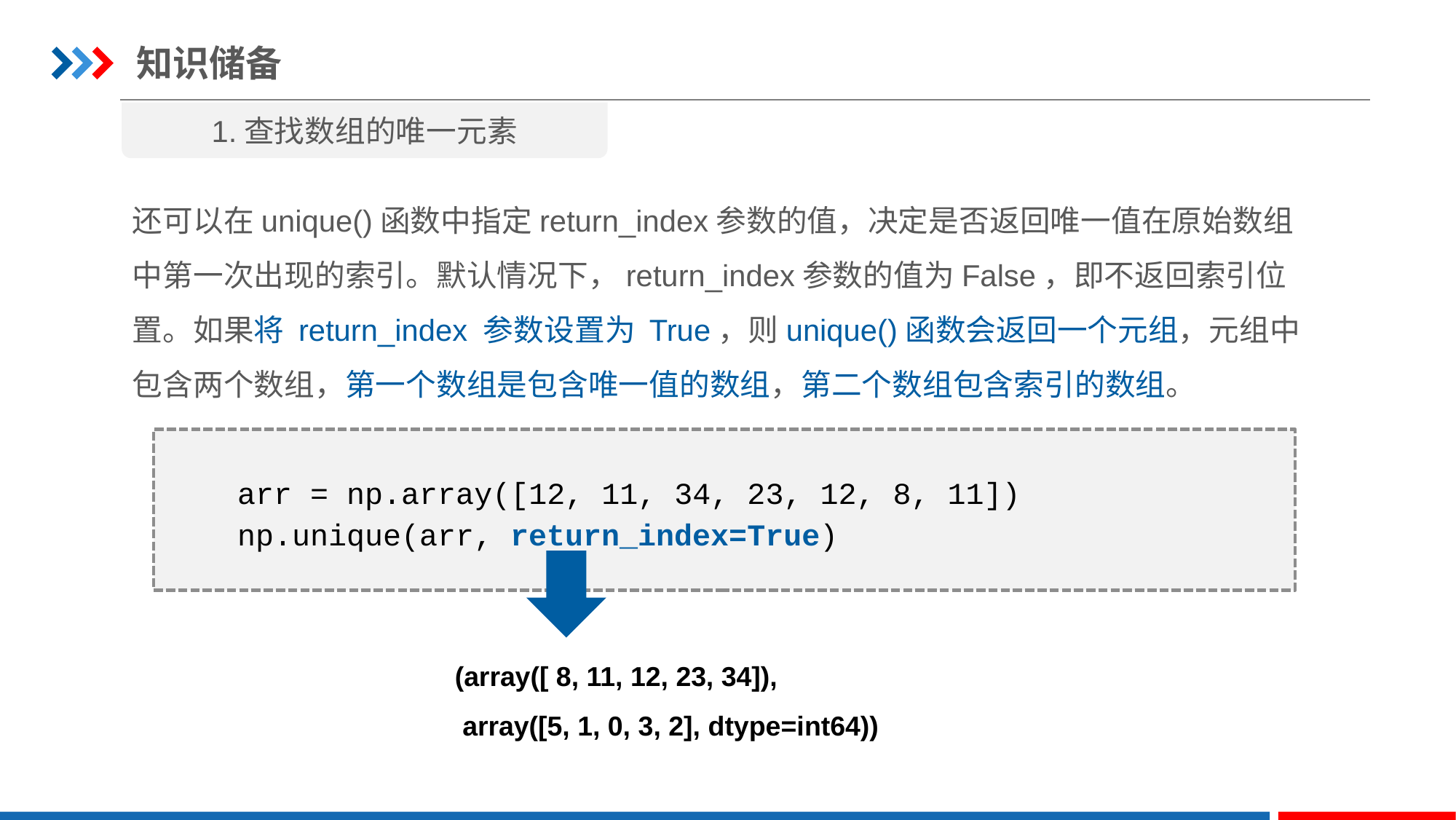

知识储备

1.查找数组的唯一元素
还可以在unique()函数中指定return_index参数的值，决定是否返回唯一值在原始数组中第一次出现的索引。默认情况下，return_index参数的值为False，即不返回索引位置。如果将 return_index 参数设置为 True，则unique()函数会返回一个元组，元组中包含两个数组，第一个数组是包含唯一值的数组，第二个数组包含索引的数组。

arr = np.array([12, 11, 34, 23, 12, 8, 11])
np.unique(arr, return_index=True)

(array([ 8, 11, 12, 23, 34]),
 array([5, 1, 0, 3, 2], dtype=int64))